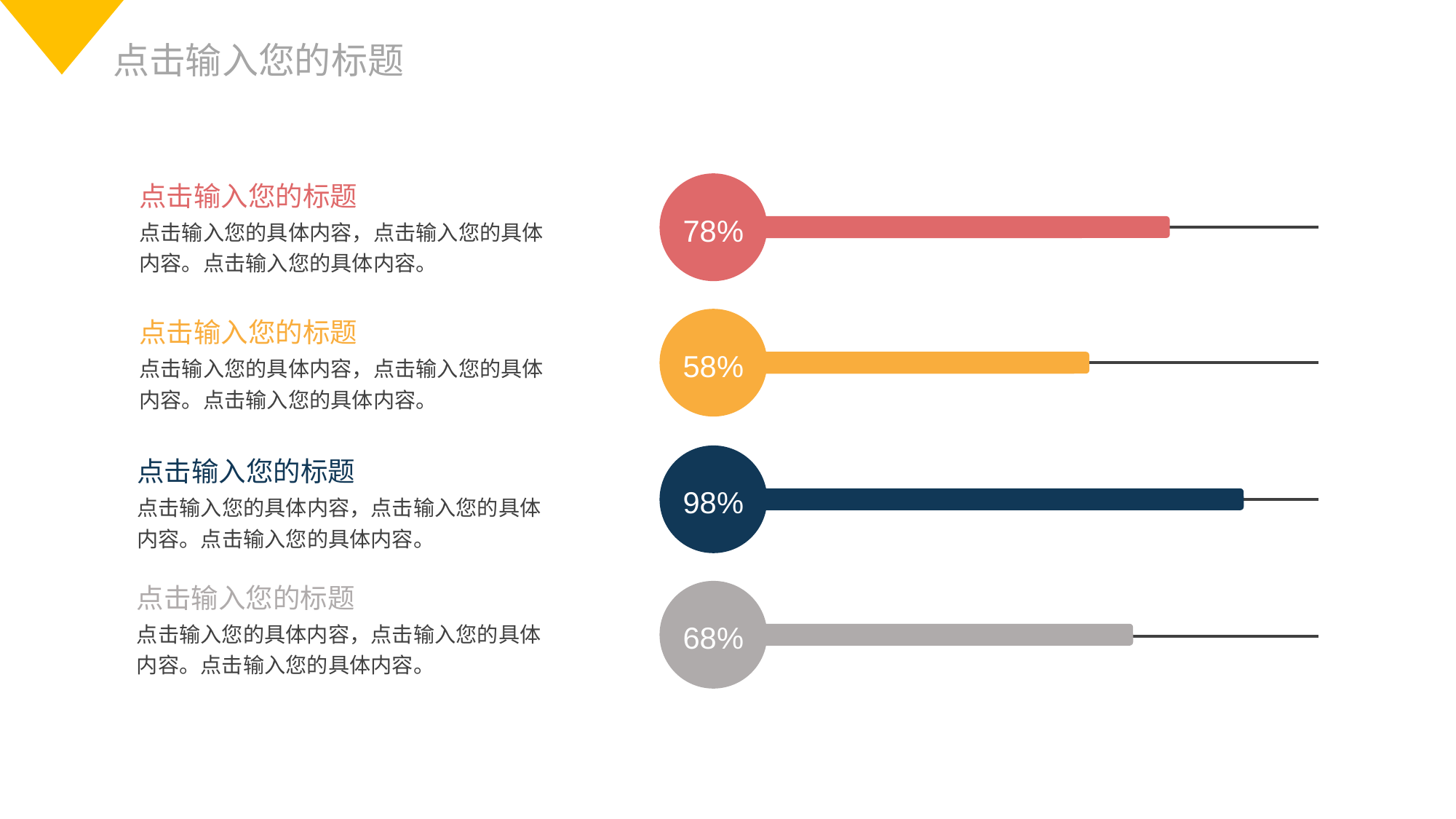

点击输入您的标题
点击输入您的标题
点击输入您的具体内容，点击输入您的具体内容。点击输入您的具体内容。

78%
点击输入您的标题
点击输入您的具体内容，点击输入您的具体内容。点击输入您的具体内容。

58%
点击输入您的标题
点击输入您的具体内容，点击输入您的具体内容。点击输入您的具体内容。

98%
点击输入您的标题
点击输入您的具体内容，点击输入您的具体内容。点击输入您的具体内容。

68%